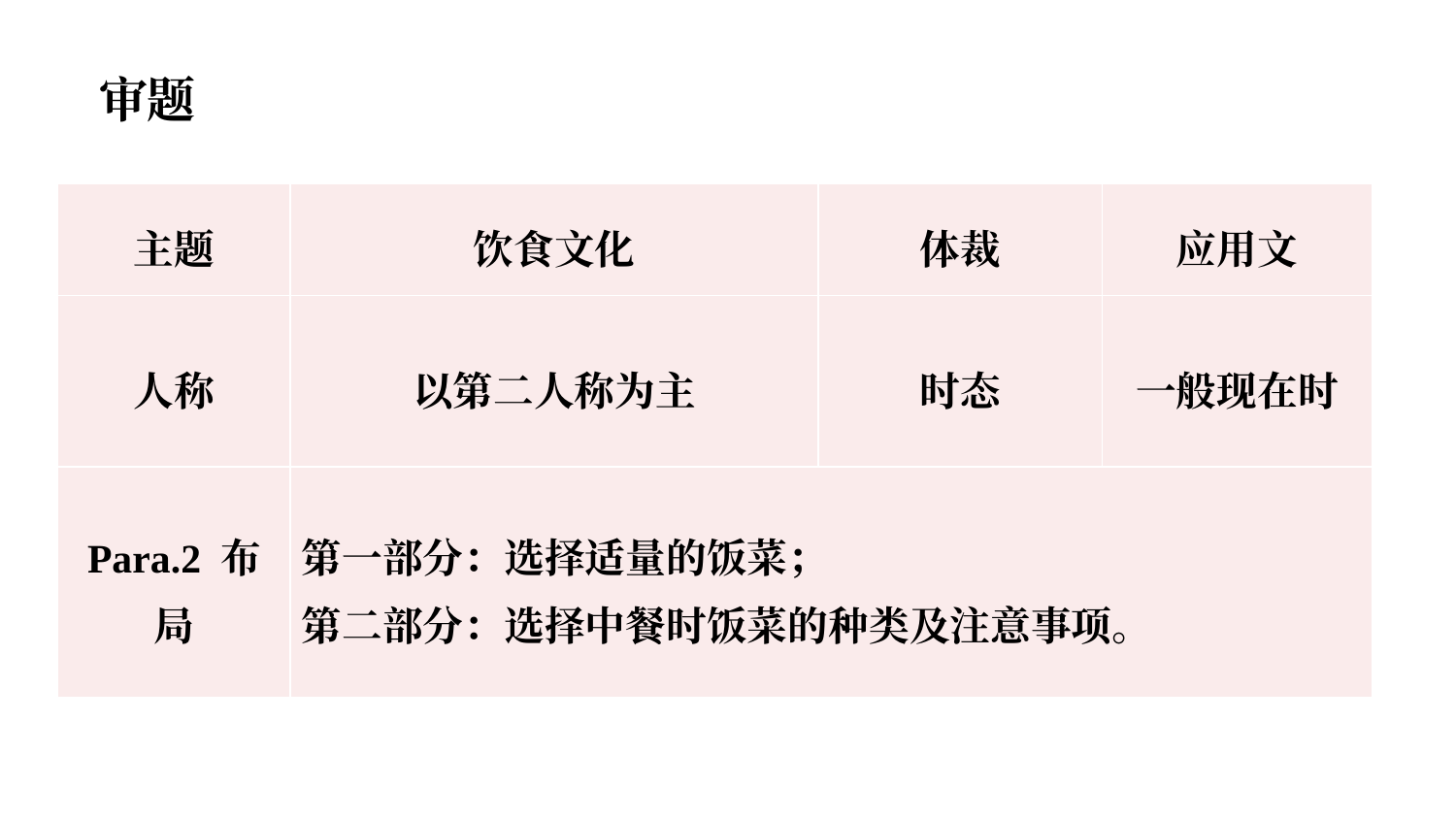

审题
| 主题 | 饮食文化 | 体裁 | 应用文 |
| --- | --- | --- | --- |
| 人称 | 以第二人称为主 | 时态 | 一般现在时 |
| Para.2 布局 | 第一部分：选择适量的饭菜； 第二部分：选择中餐时饭菜的种类及注意事项。 |  |  |